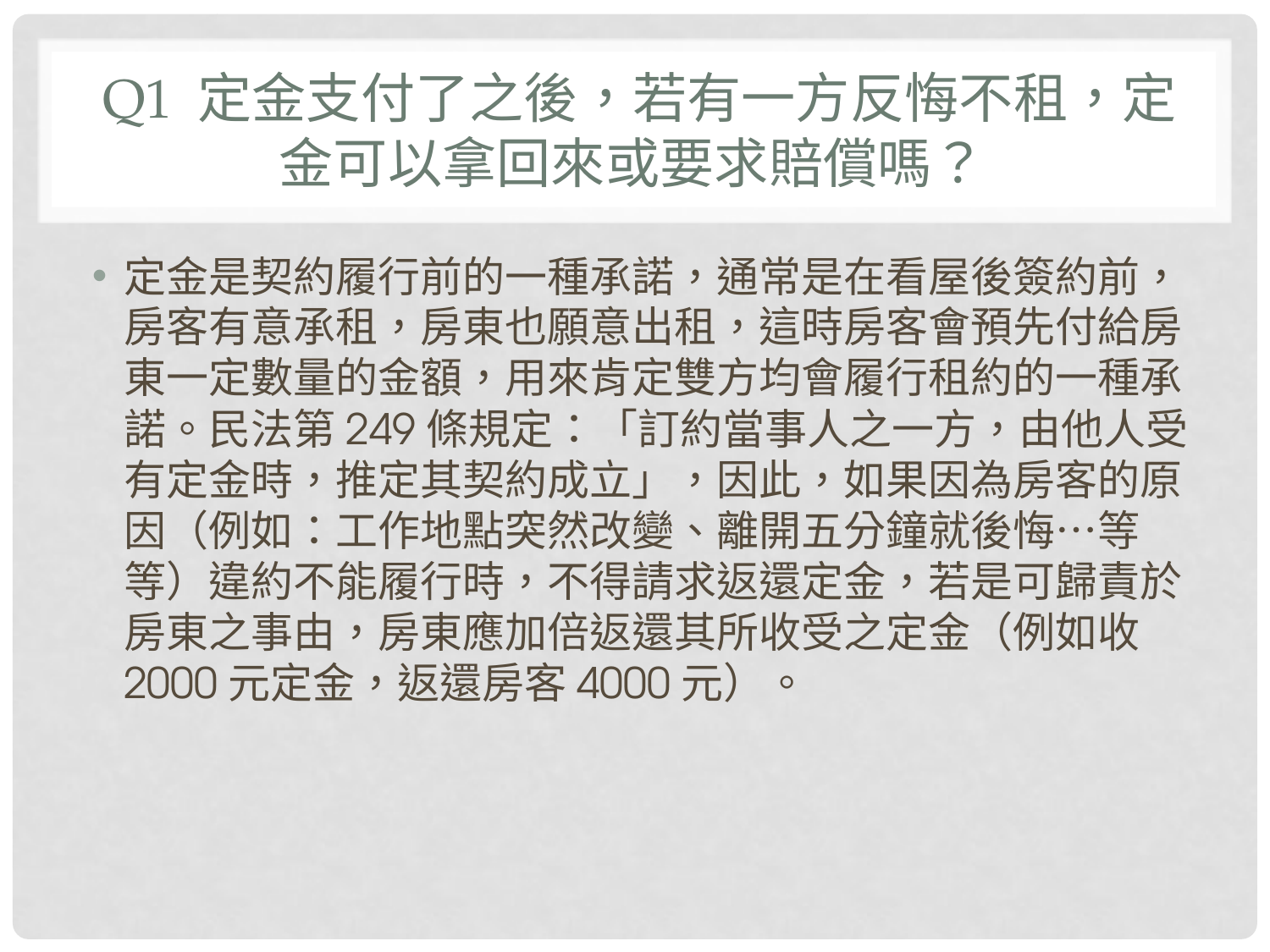

# q1 定金支付了之後，若有一方反悔不租，定金可以拿回來或要求賠償嗎？
定金是契約履行前的一種承諾，通常是在看屋後簽約前，房客有意承租，房東也願意出租，這時房客會預先付給房東一定數量的金額，用來肯定雙方均會履行租約的一種承諾。民法第249條規定：「訂約當事人之一方，由他人受有定金時，推定其契約成立」，因此，如果因為房客的原因（例如：工作地點突然改變、離開五分鐘就後悔…等等）違約不能履行時，不得請求返還定金，若是可歸責於房東之事由，房東應加倍返還其所收受之定金（例如收2000元定金，返還房客4000元）。